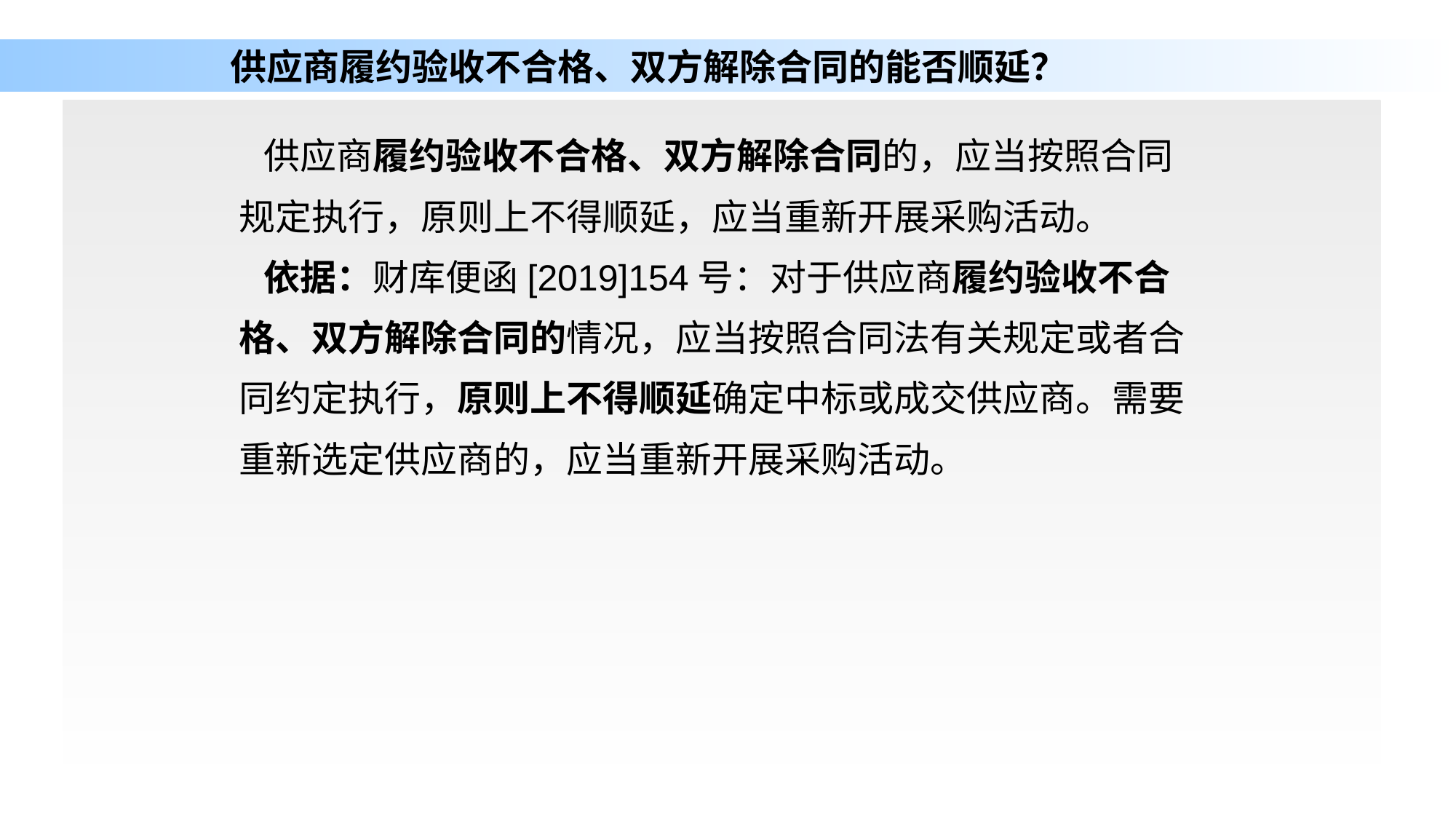

# 供应商履约验收不合格、双方解除合同的能否顺延？
  供应商履约验收不合格、双方解除合同的，应当按照合同规定执行，原则上不得顺延，应当重新开展采购活动。
  依据：财库便函[2019]154号：对于供应商履约验收不合格、双方解除合同的情况，应当按照合同法有关规定或者合同约定执行，原则上不得顺延确定中标或成交供应商。需要重新选定供应商的，应当重新开展采购活动。